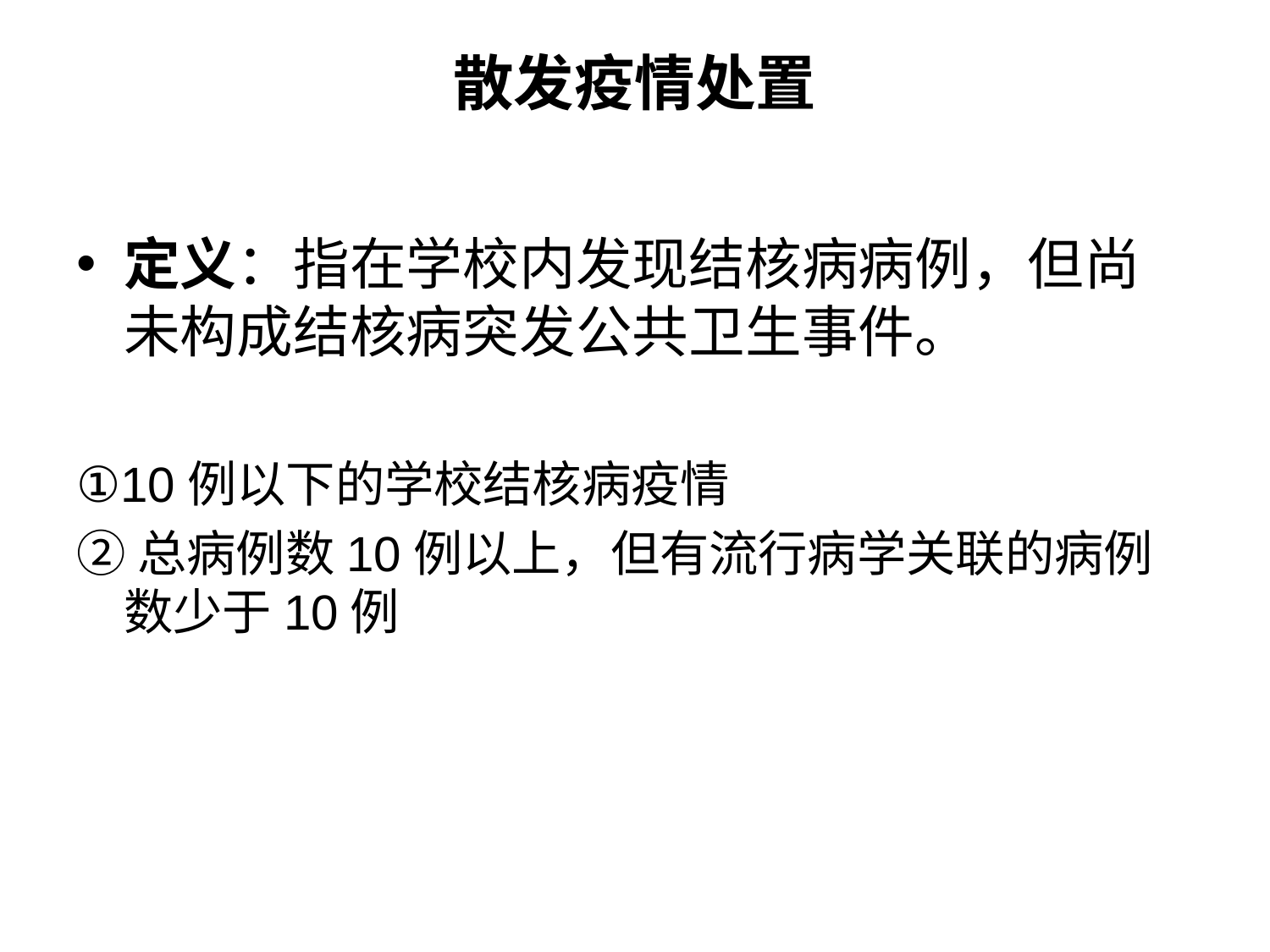

# 散发疫情处置
定义：指在学校内发现结核病病例，但尚未构成结核病突发公共卫生事件。

①10例以下的学校结核病疫情
②总病例数10例以上，但有流行病学关联的病例数少于10例